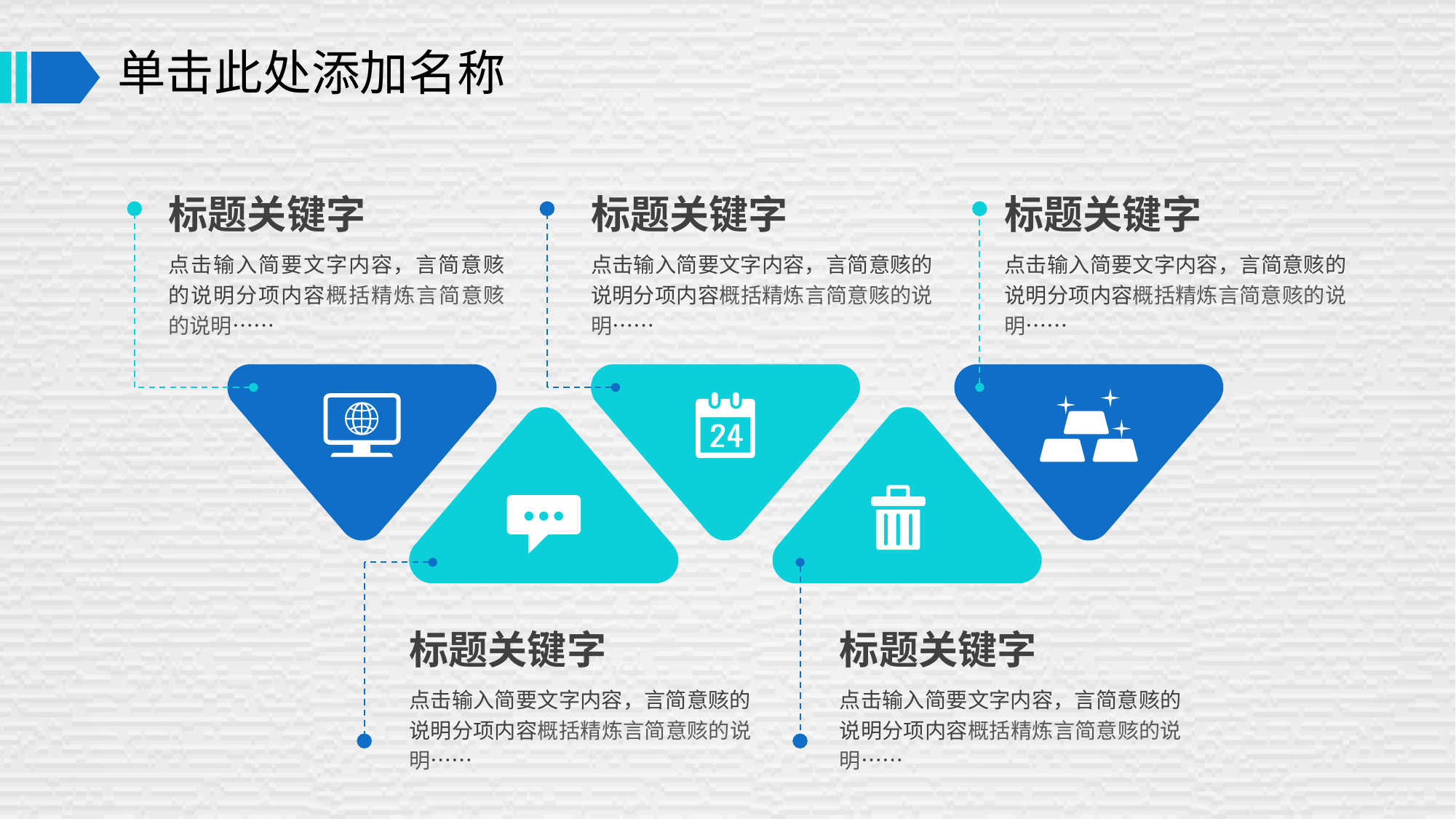

# 单击此处添加名称

标题关键字
标题关键字
标题关键字
点击输入简要文字内容，言简意赅的说明分项内容概括精炼言简意赅的说明……
点击输入简要文字内容，言简意赅的说明分项内容概括精炼言简意赅的说明……
点击输入简要文字内容，言简意赅的说明分项内容概括精炼言简意赅的说明……

标题关键字
标题关键字
点击输入简要文字内容，言简意赅的说明分项内容概括精炼言简意赅的说明……
点击输入简要文字内容，言简意赅的说明分项内容概括精炼言简意赅的说明……